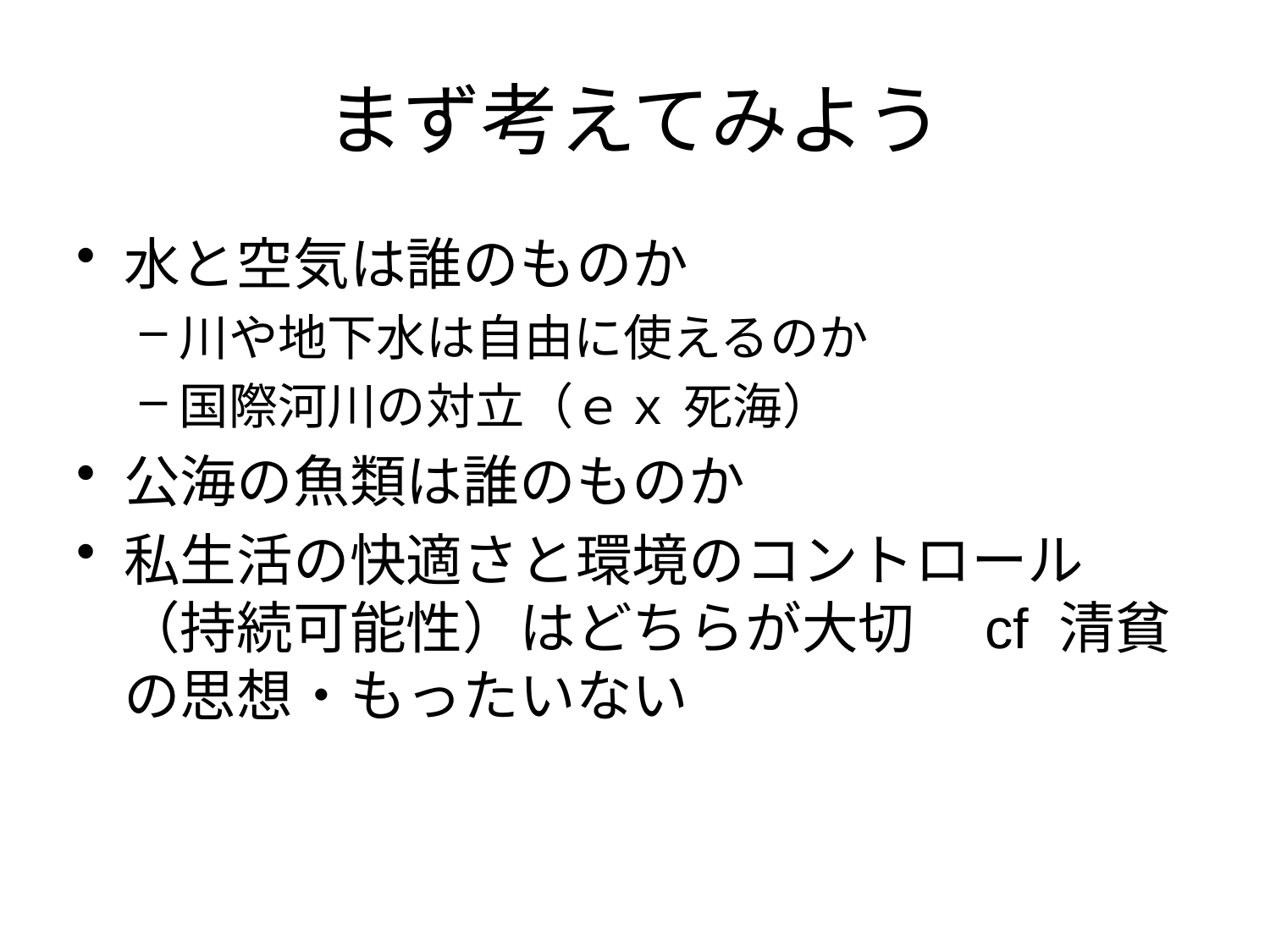

# まず考えてみよう
水と空気は誰のものか
川や地下水は自由に使えるのか
国際河川の対立（ｅｘ 死海）
公海の魚類は誰のものか
私生活の快適さと環境のコントロール（持続可能性）はどちらが大切　cf 清貧の思想・もったいない